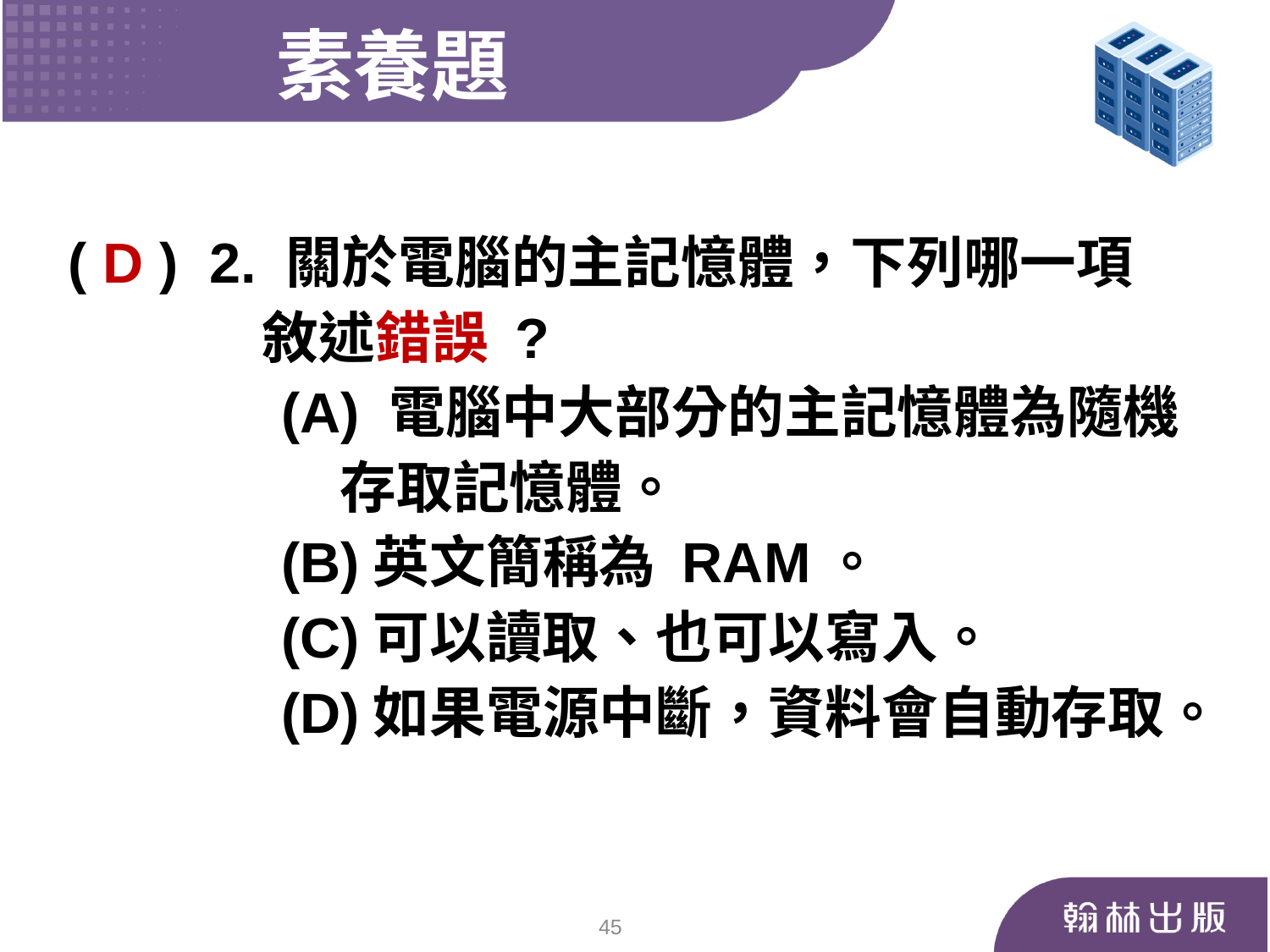

素養題
( D )  2. 關於電腦的主記憶體，下列哪一項
              敘述錯誤 ?
	            (A) 電腦中大部分的主記憶體為隨機
                    存取記憶體。
	            (B)英文簡稱為 RAM。
	            (C)可以讀取、也可以寫入。
	            (D)如果電源中斷，資料會自動存取。
45